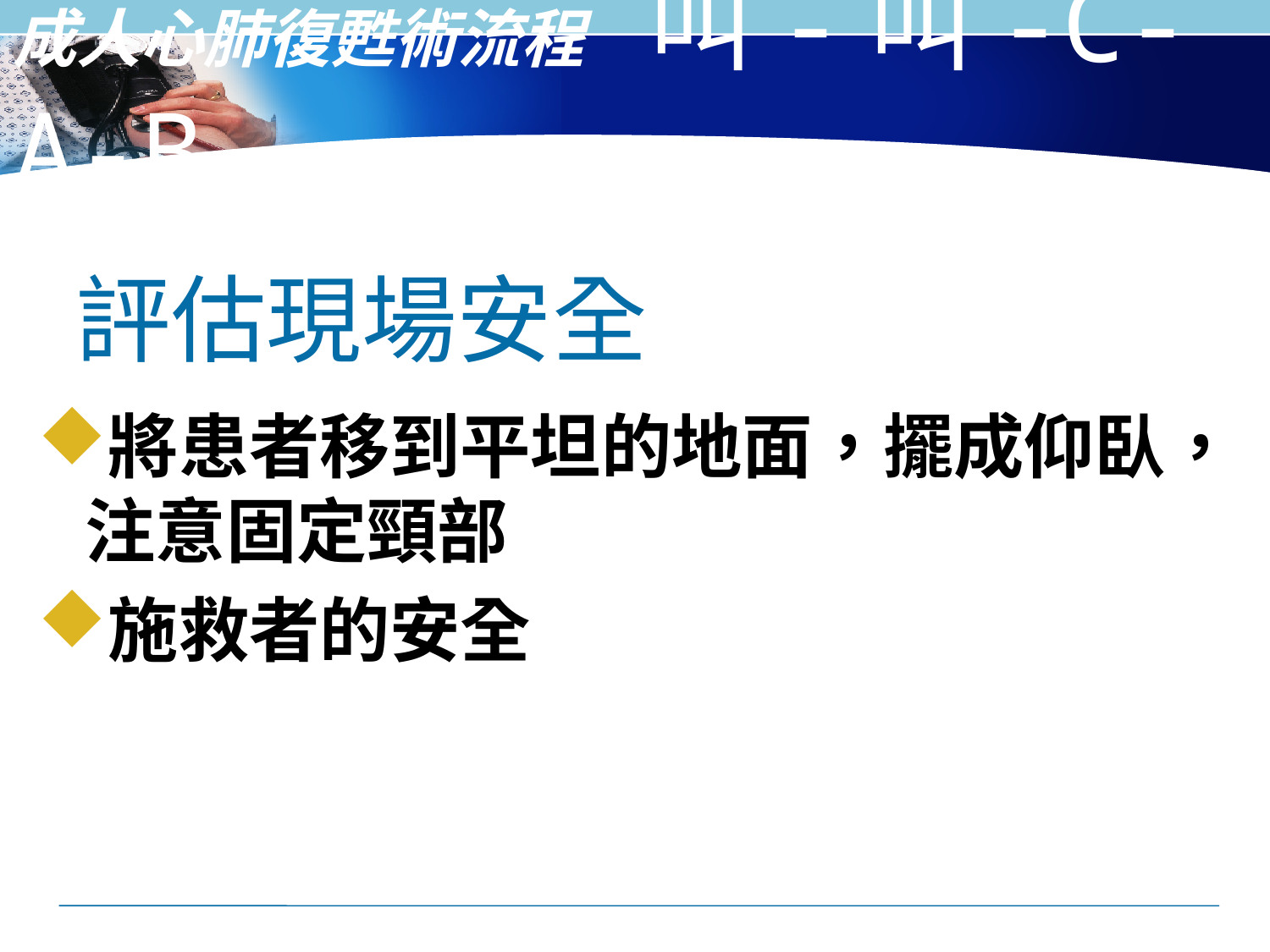

# 成人心肺復甦術流程　叫-叫-C-A-B
評估現場安全
將患者移到平坦的地面，擺成仰臥，注意固定頸部
施救者的安全